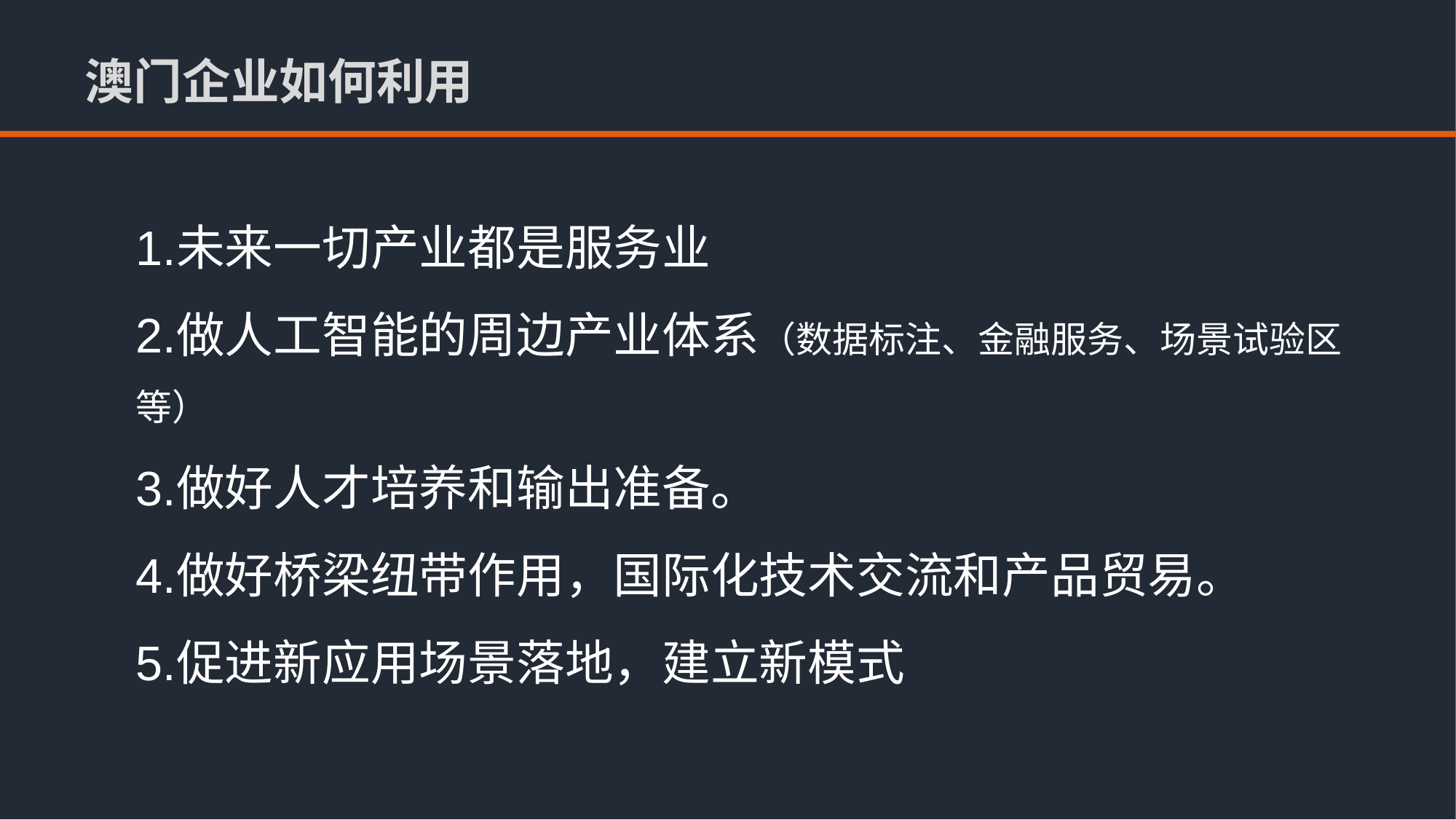

澳门企业如何利用

未来一切产业都是服务业
做人工智能的周边产业体系（数据标注、金融服务、场景试验区等）
做好人才培养和输出准备。
做好桥梁纽带作用，国际化技术交流和产品贸易。
促进新应用场景落地，建立新模式